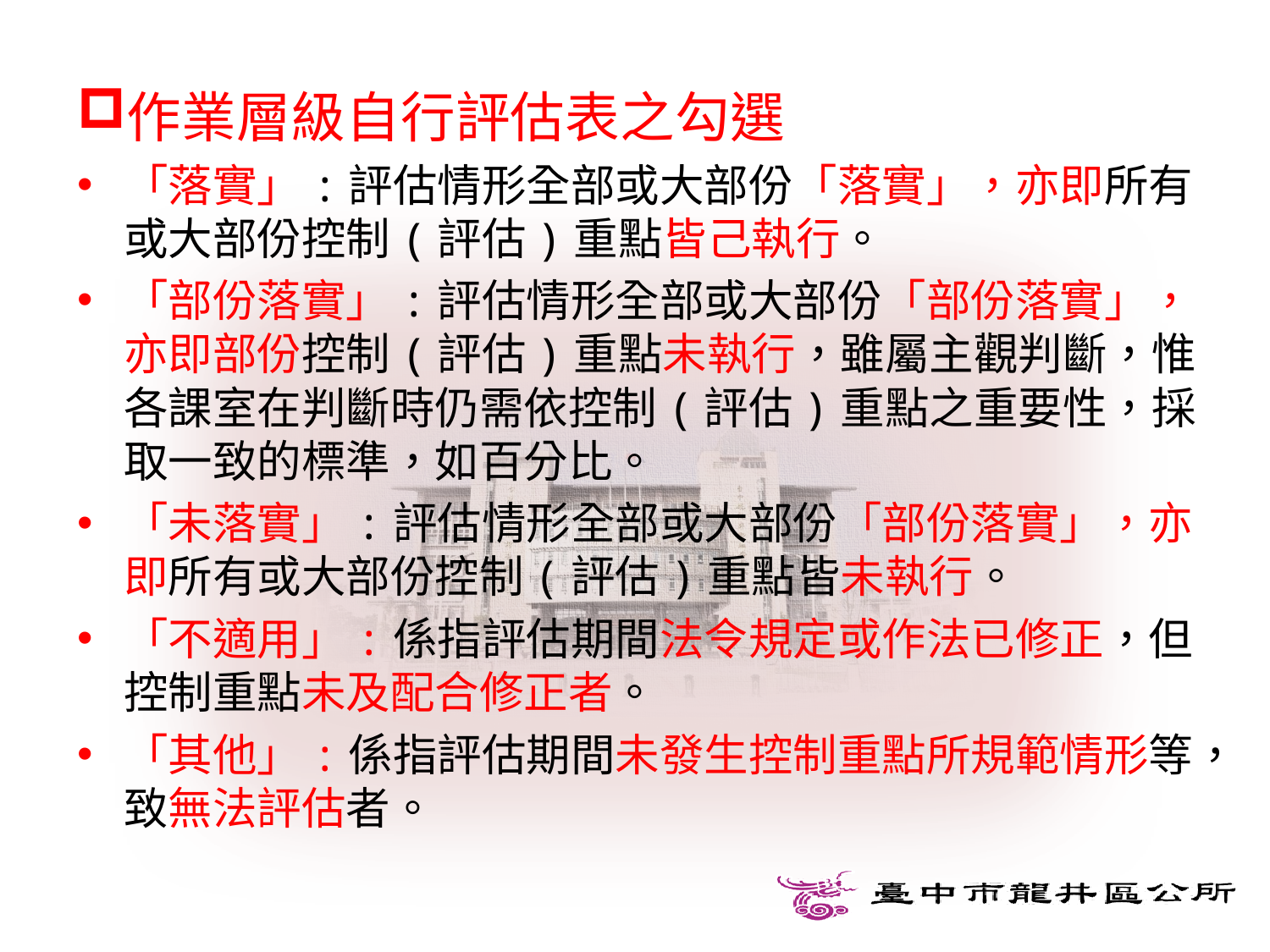

作業層級自行評估表之勾選
「落實」:評估情形全部或大部份「落實」，亦即所有或大部份控制(評估)重點皆己執行。
「部份落實」:評估情形全部或大部份「部份落實」，亦即部份控制(評估)重點未執行，雖屬主觀判斷，惟各課室在判斷時仍需依控制(評估)重點之重要性，採取一致的標準，如百分比。
「未落實」:評估情形全部或大部份「部份落實」，亦即所有或大部份控制(評估)重點皆未執行。
「不適用」:係指評估期間法令規定或作法已修正，但控制重點未及配合修正者。
「其他」:係指評估期間未發生控制重點所規範情形等，致無法評估者。